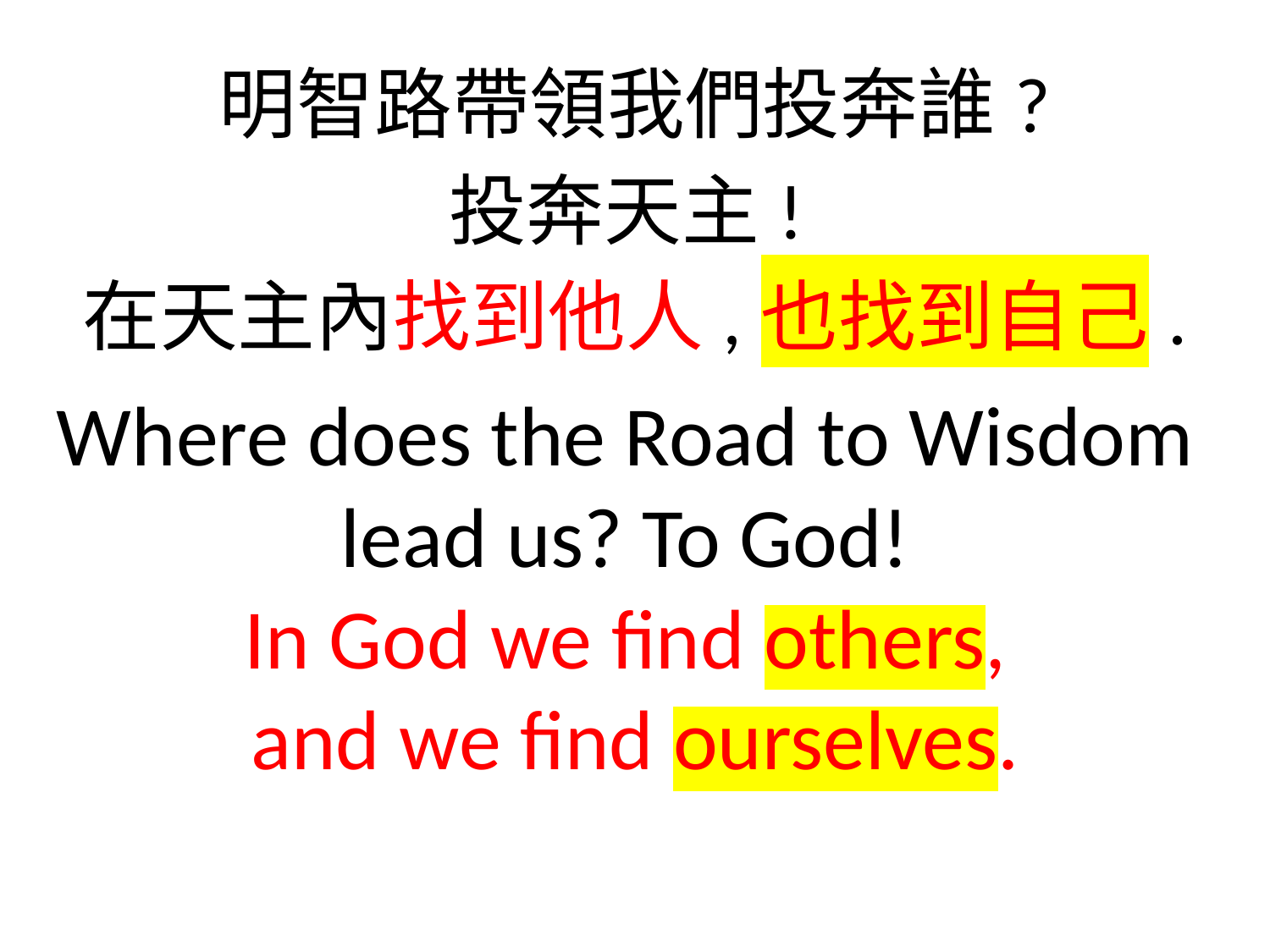

明智路帶領我們投奔誰?
投奔天主!
在天主內找到他人,也找到自己.
Where does the Road to Wisdom
lead us? To God!
In God we find others,
and we find ourselves.